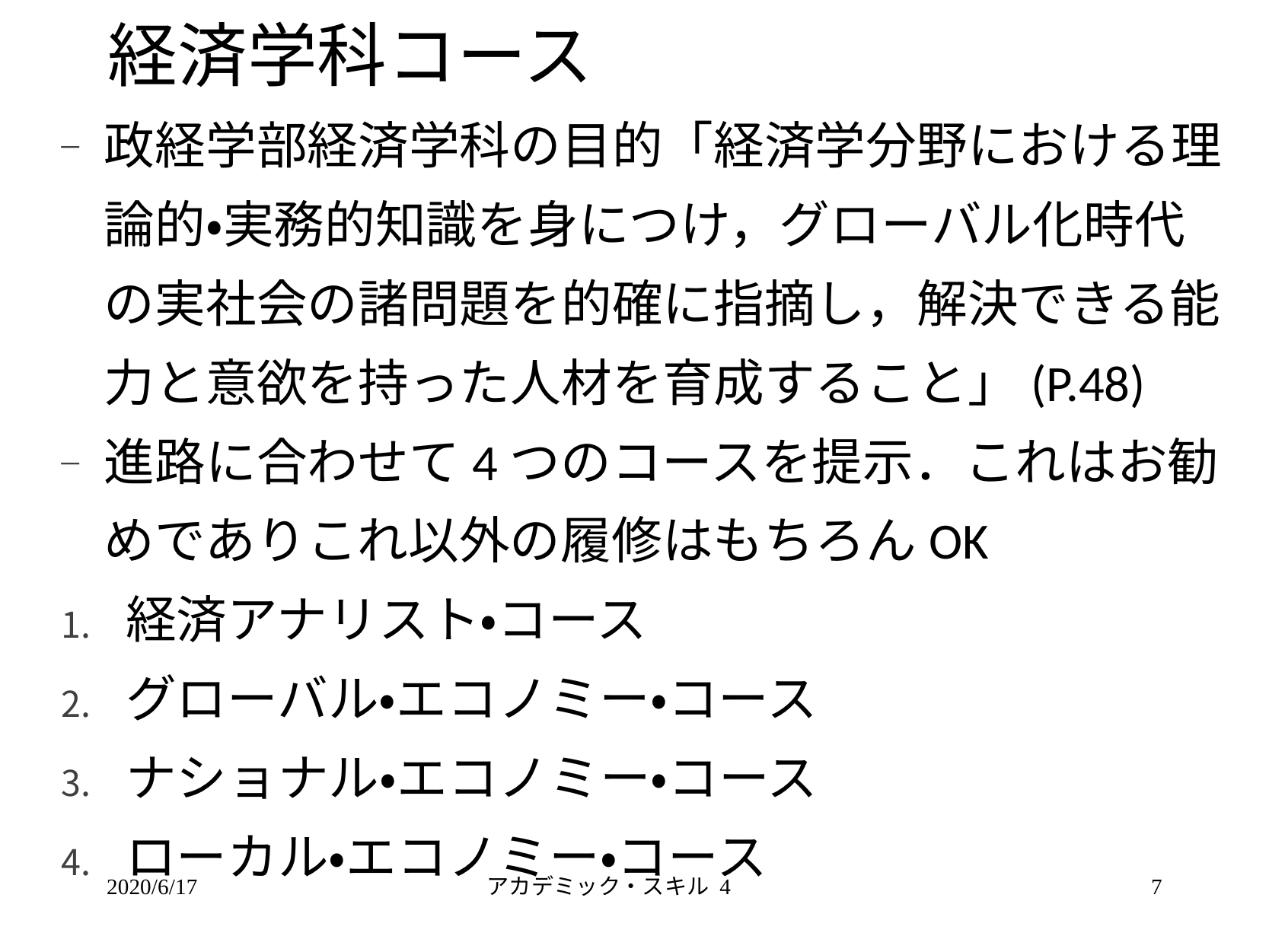

# 経済学科コース
政経学部経済学科の目的「経済学分野における理論的・実務的知識を身につけ，グローバル化時代の実社会の諸問題を的確に指摘し，解決できる能力と意欲を持った人材を育成すること」(P.48)
進路に合わせて4つのコースを提示．これはお勧めでありこれ以外の履修はもちろんOK
経済アナリスト・コース
グローバル・エコノミー・コース
ナショナル・エコノミー・コース
ローカル・エコノミー・コース

2020/6/17
アカデミック・スキル 4
7